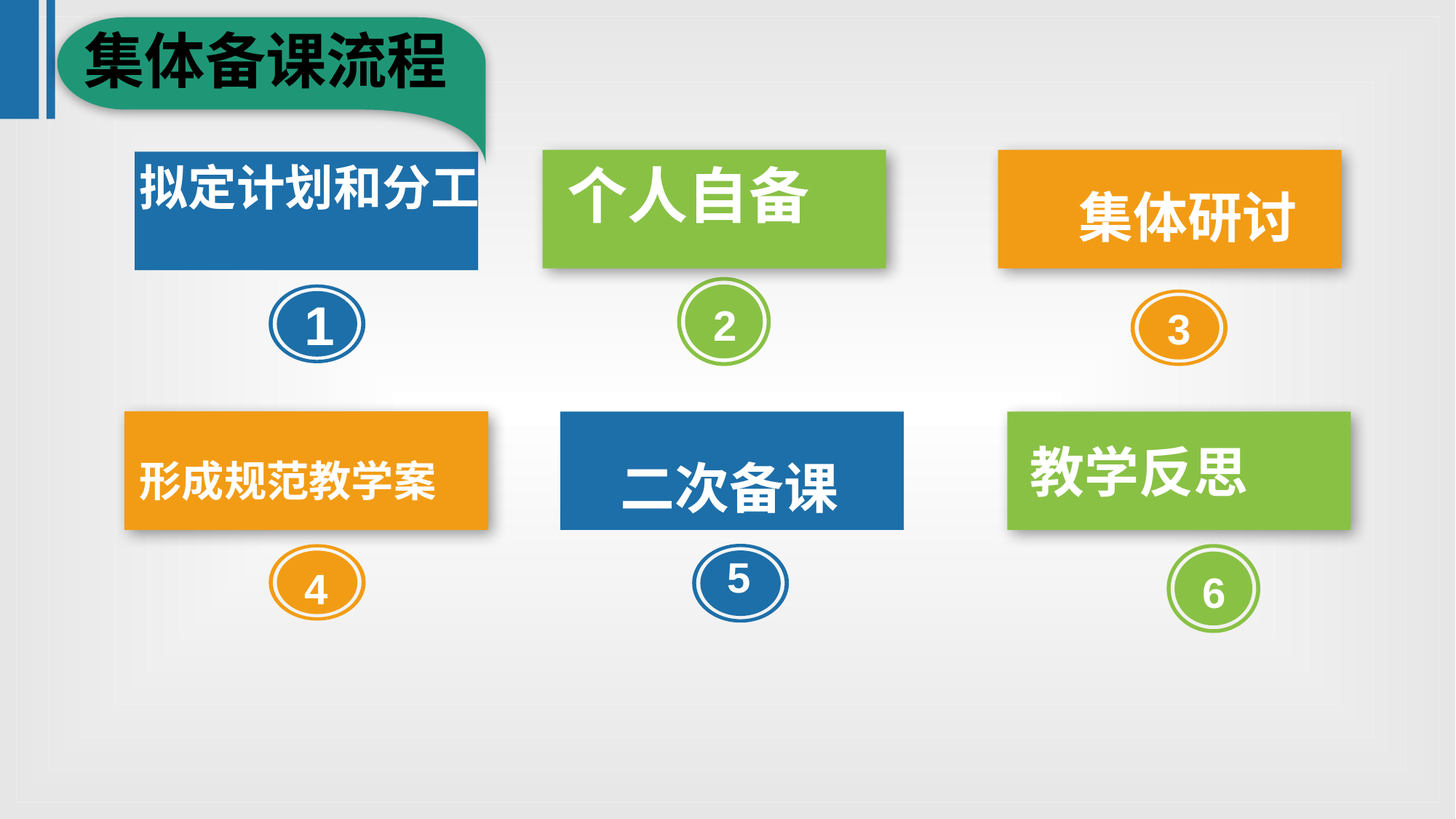

集体备课流程

集体研讨
个人自备
拟定计划和分工

2

1

3

教学反思
二次备课
形成规范教学案

5

6

4